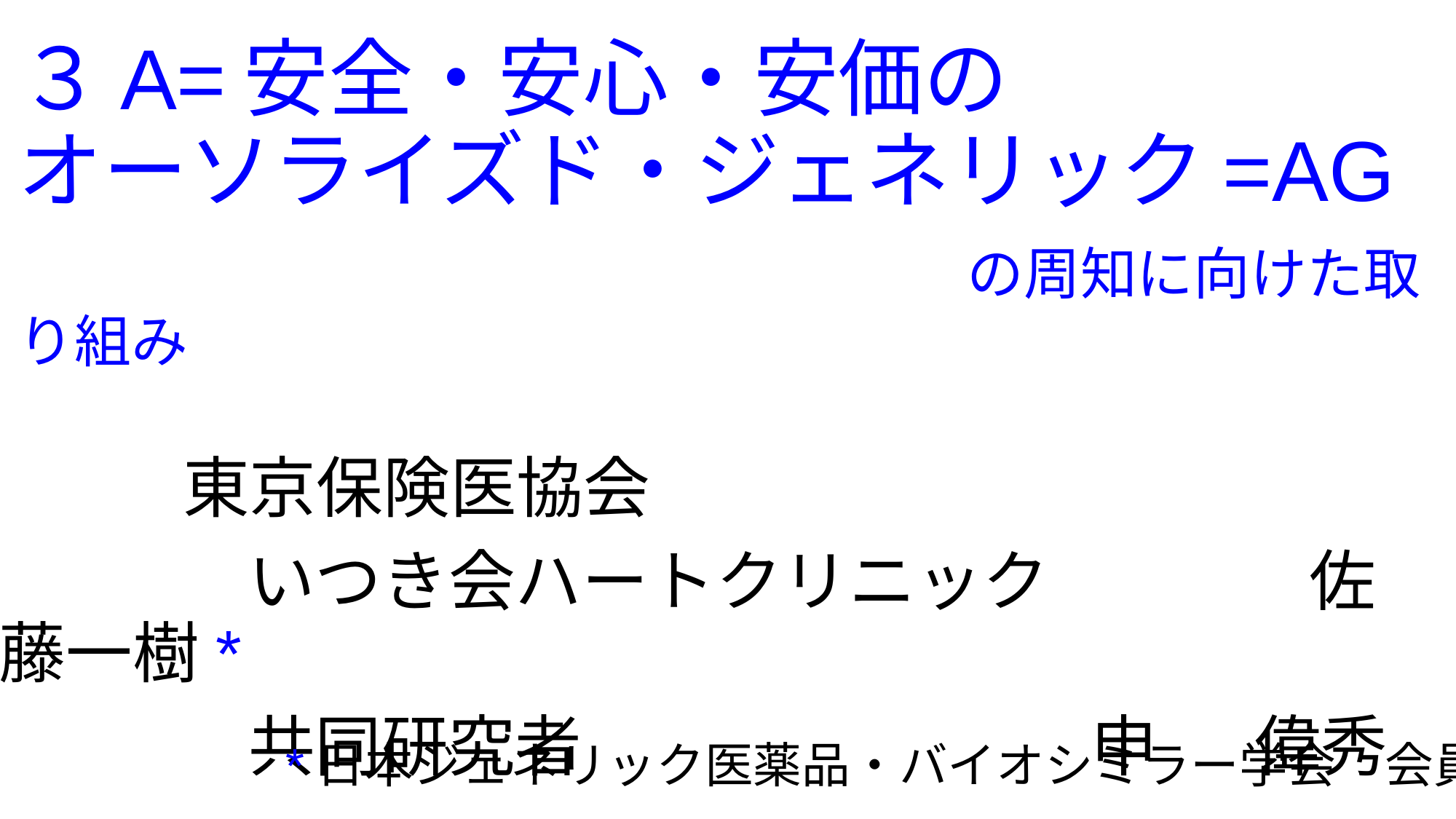

# ３A=安全・安心・安価の オーソライズド・ジェネリック=AG 　　　　　　　　　　　の周知に向けた取り組み

　	     東京保険医協会
		 いつき会ハートクリニック　	 	佐藤一樹*
		 共同研究者					申　  偉秀
*日本ジェネリック医薬品・バイオシミラー学会　会員